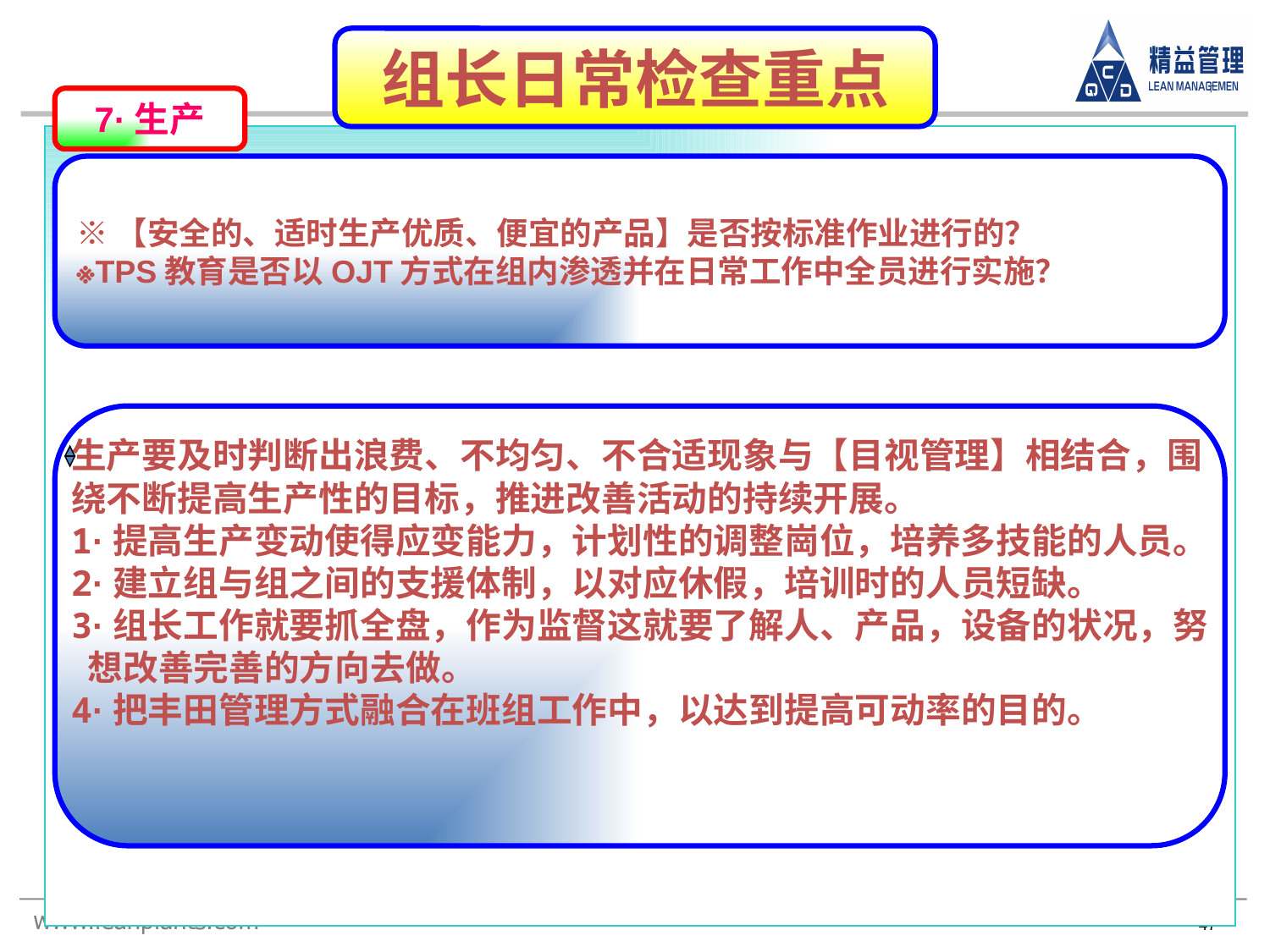

组长日常检查重点
#
7·生产

※【安全的、适时生产优质、便宜的产品】是否按标准作业进行的？
※TPS教育是否以OJT方式在组内渗透并在日常工作中全员进行实施？

生产要及时判断出浪费、不均匀、不合适现象与【目视管理】相结合，围
绕不断提高生产性的目标，推进改善活动的持续开展。
1·提高生产变动使得应变能力，计划性的调整崗位，培养多技能的人员。
2·建立组与组之间的支援体制，以对应休假，培训时的人员短缺。
3·组长工作就要抓全盘，作为监督这就要了解人、产品，设备的状况，努
 想改善完善的方向去做。
4·把丰田管理方式融合在班组工作中，以达到提高可动率的目的。